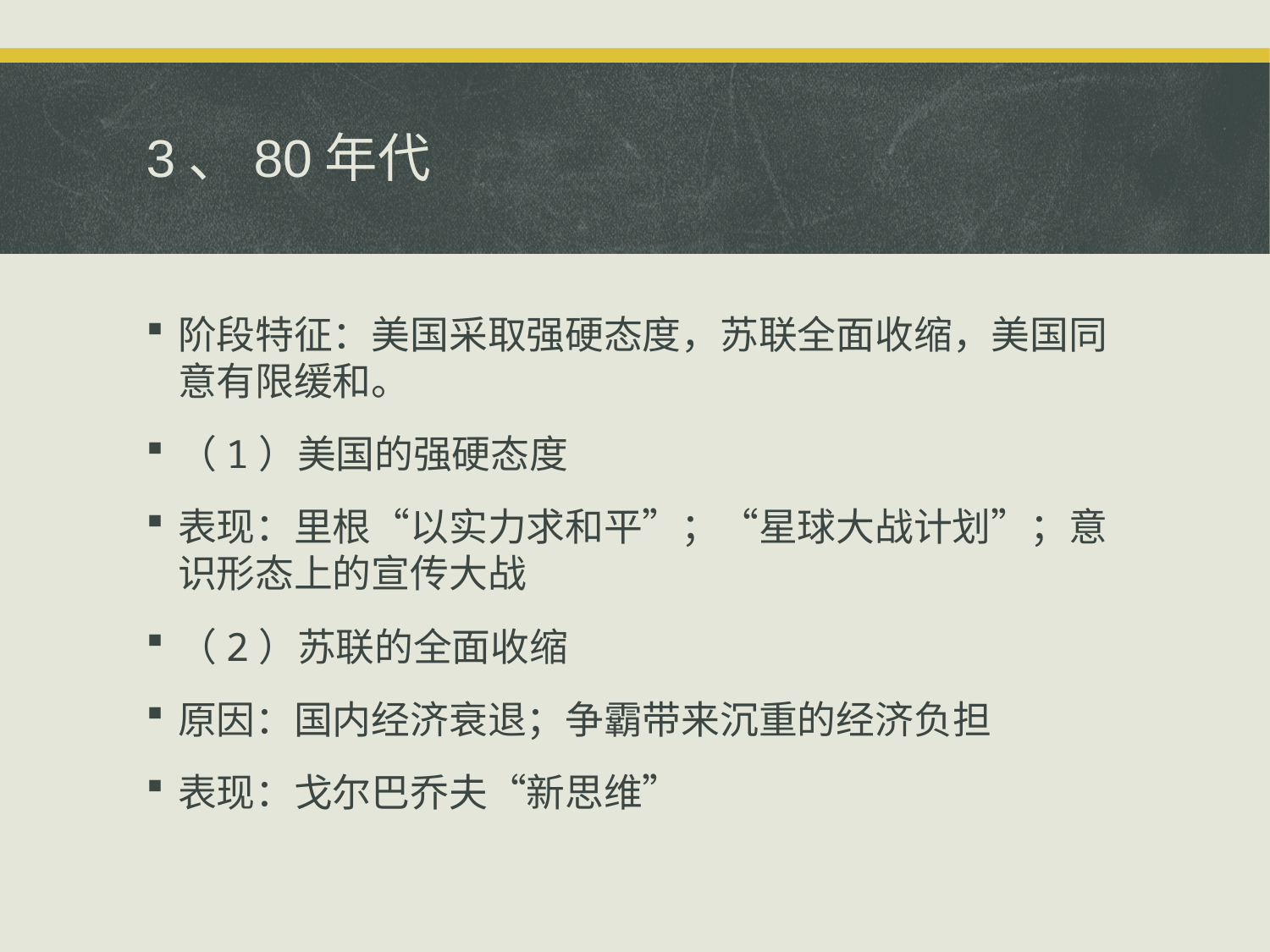

# 3、80年代
阶段特征：美国采取强硬态度，苏联全面收缩，美国同意有限缓和。
（1）美国的强硬态度
表现：里根“以实力求和平”；“星球大战计划”；意识形态上的宣传大战
（2）苏联的全面收缩
原因：国内经济衰退；争霸带来沉重的经济负担
表现：戈尔巴乔夫“新思维”